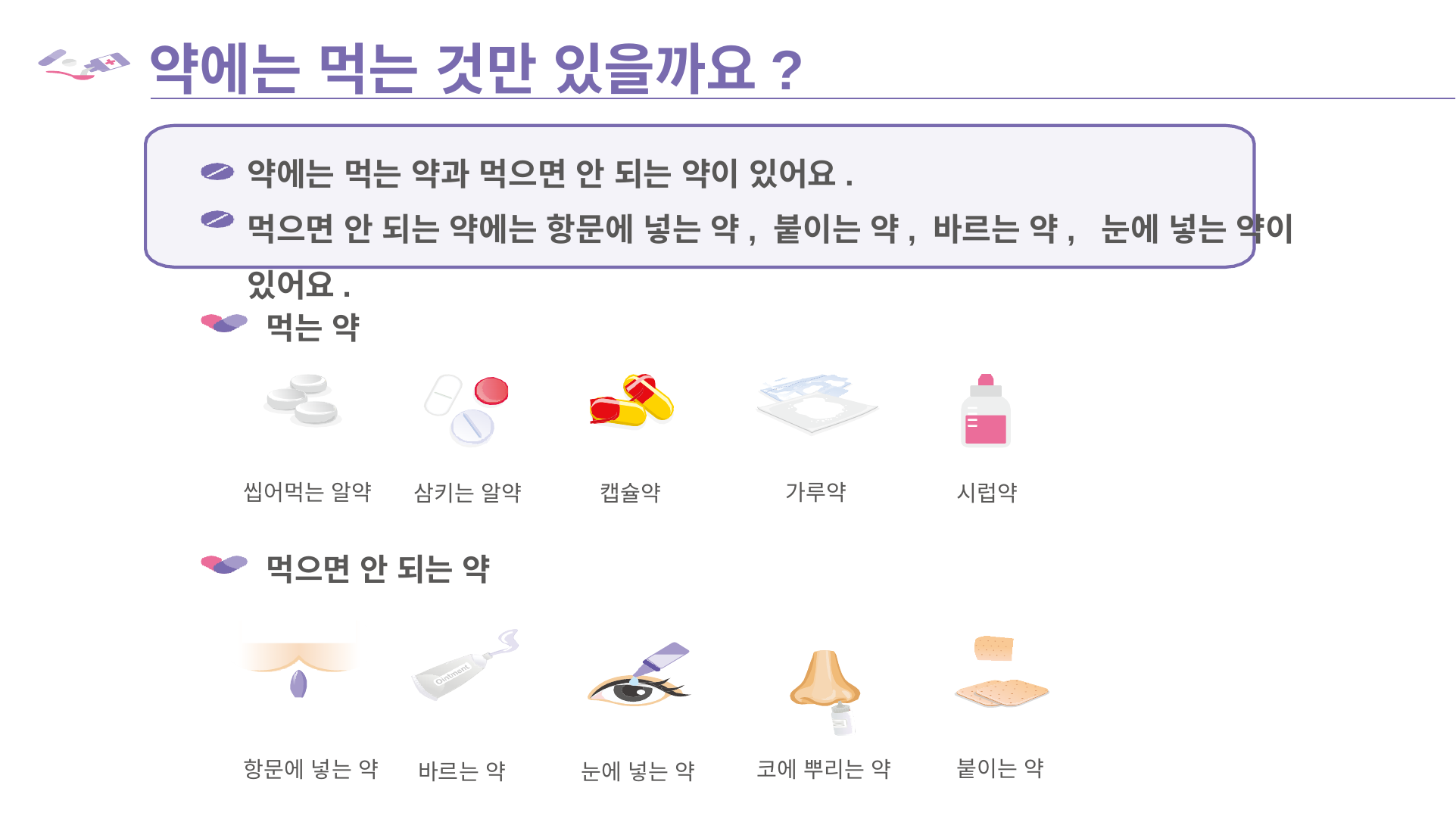

# 약에는 먹는 것만 있을까요?

약에는 먹는 약과 먹으면 안 되는 약이 있어요.
먹으면 안 되는 약에는 항문에 넣는 약, 붙이는 약, 바르는 약,  눈에 넣는 약이 있어요.

먹는 약

씹어먹는 알약
가루약
삼키는 알약
캡슐약
시럽약
먹으면 안 되는 약

붙이는 약
항문에 넣는 약
코에 뿌리는 약
바르는 약
눈에 넣는 약